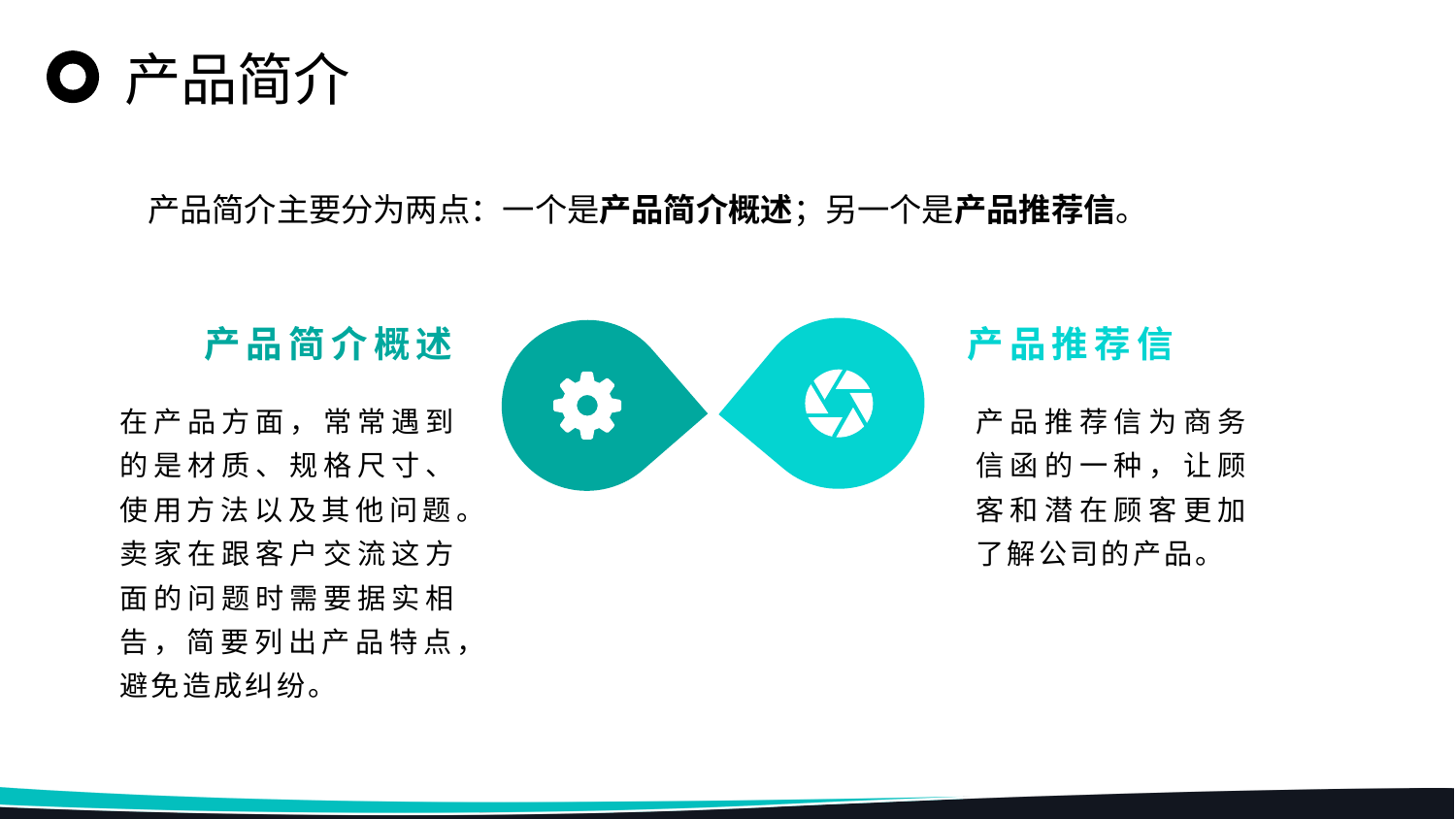

产品简介
产品简介主要分为两点：一个是产品简介概述；另一个是产品推荐信。
产品简介概述
产品推荐信

在产品方面，常常遇到的是材质、规格尺寸、使用方法以及其他问题。卖家在跟客户交流这方面的问题时需要据实相告，简要列出产品特点，避免造成纠纷。
产品推荐信为商务信函的一种，让顾客和潜在顾客更加了解公司的产品。